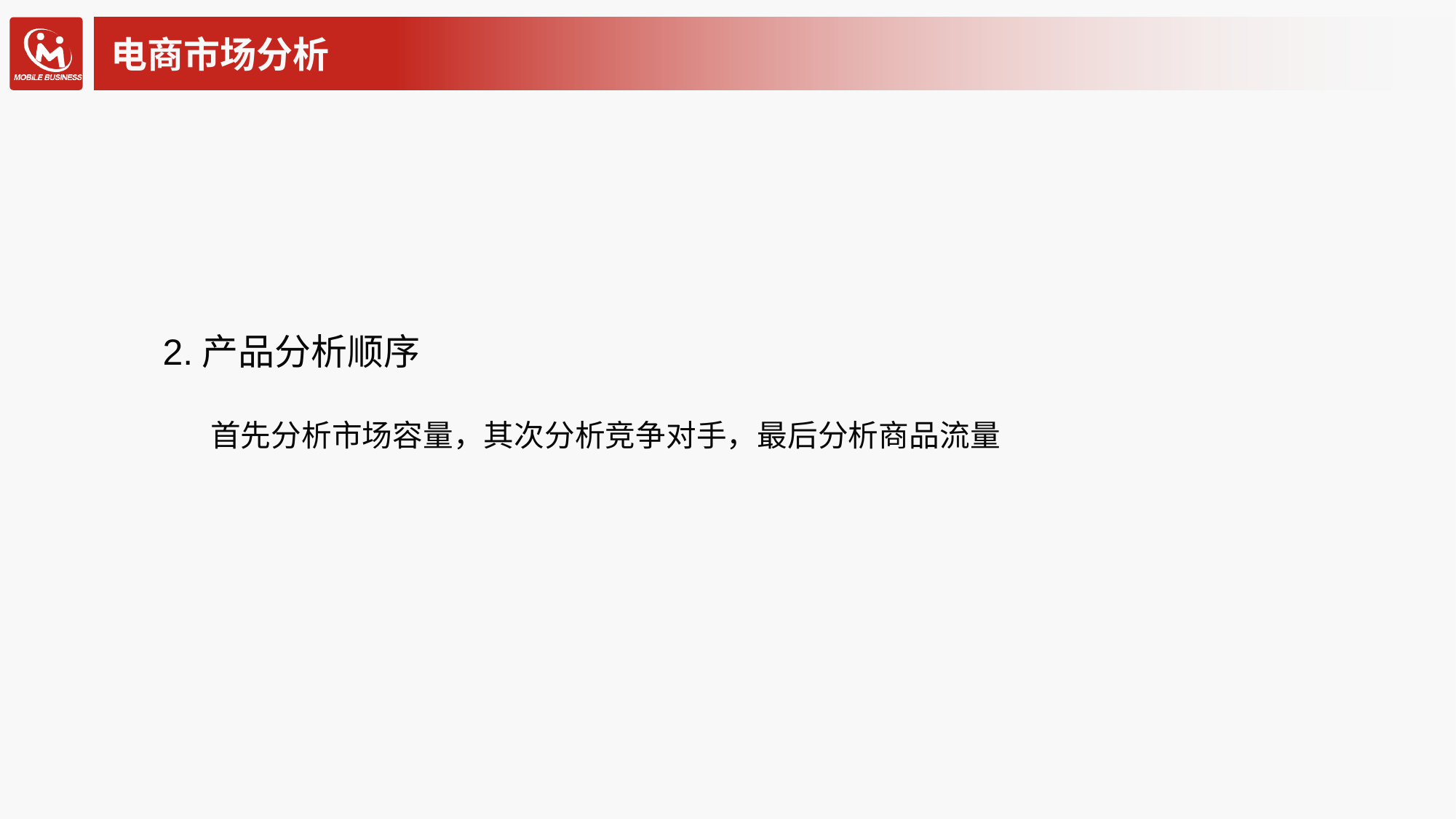

# 电商市场分析
2.产品分析顺序

      首先分析市场容量，其次分析竞争对手，最后分析商品流量